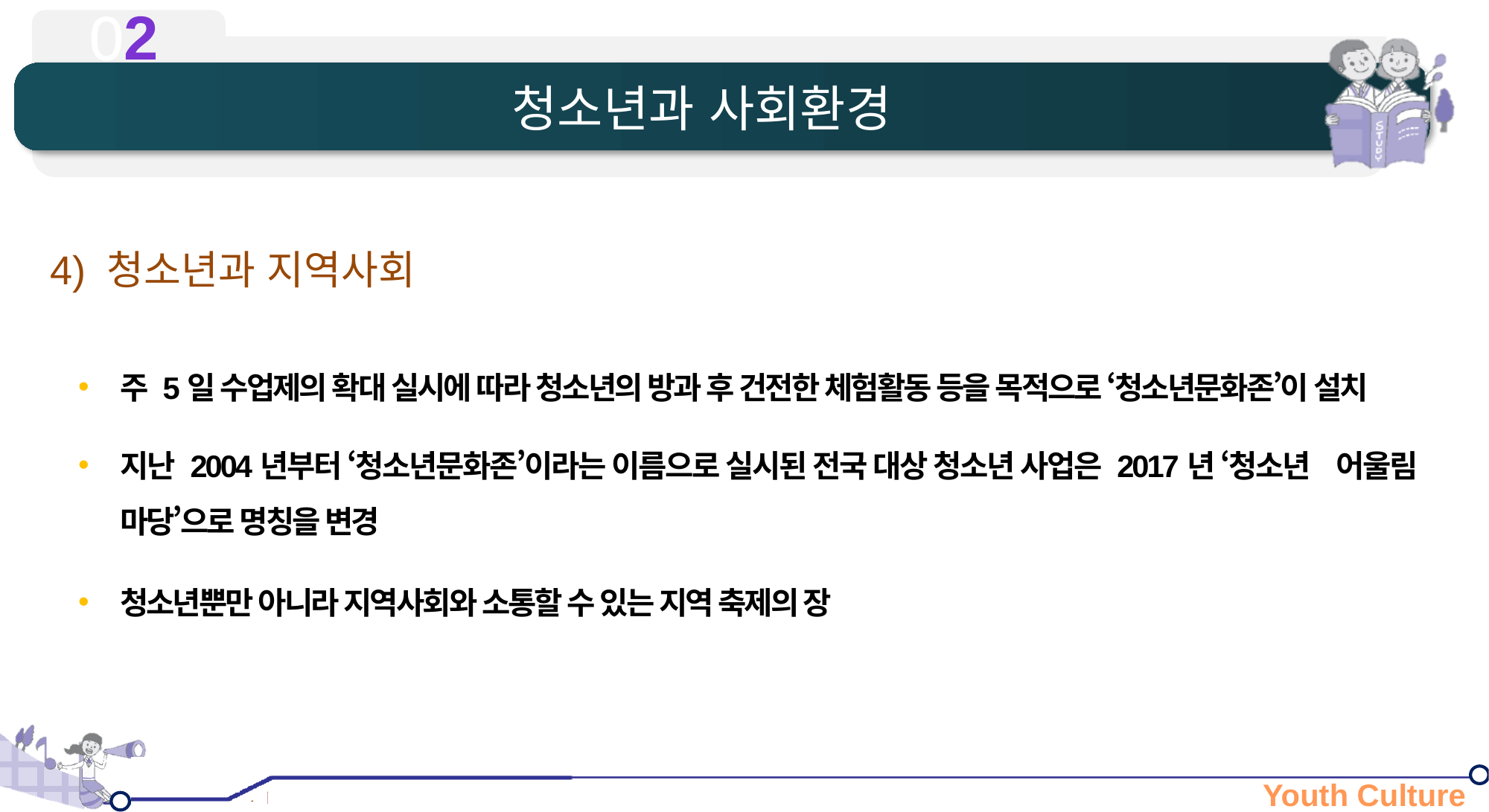

# 청소년과 사회환경
4) 청소년과 지역사회
주 5일 수업제의 확대 실시에 따라 청소년의 방과 후 건전한 체험활동 등을 목적으로 ‘청소년문화존’이 설치

지난 2004년부터 ‘청소년문화존’이라는 이름으로 실시된 전국 대상 청소년 사업은 2017년 ‘청소년    어울림 마당’으로 명칭을 변경

청소년뿐만 아니라 지역사회와 소통할 수 있는 지역 축제의 장